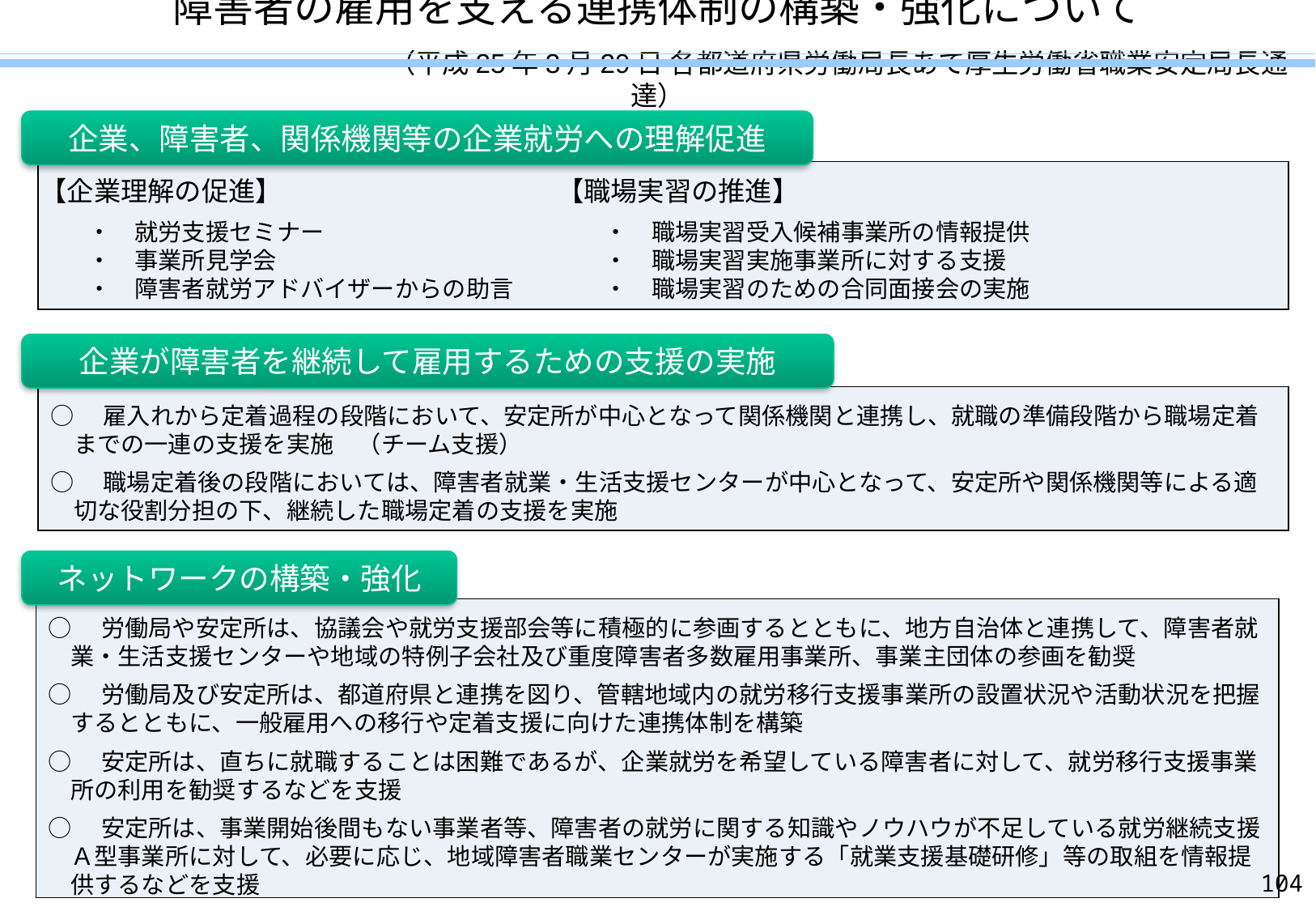

# 障害者の雇用を支える連携体制の構築・強化について 　　　　　　　　　　　　　　　　　　　　　                     　　　　　　　　　　　　　　　　　　　　　　　　　　　　　　　　　　　　　　　　　　　　　　　　　　　　　　　　　　　　　　　　　　　　　　　　　　　　　　　　　　　　　　　　　　　　　　　　　　　　　　　　　　　　　　　　　　　　　　　　　　　　　　　　　　　　　　　　　　　　　　　　　　　　　　　　　　　　　　　　　　　　　　　　　　　　　　　　　　　　　　　　　　　　　　　　　　　　　（平成25年3月29日 各都道府県労働局長あて厚生労働省職業安定局長通達）
企業、障害者、関係機関等の企業就労への理解促進

【企業理解の促進】
　　・　就労支援セミナー
　　・　事業所見学会
　　・　障害者就労アドバイザーからの助言
【職場実習の推進】
　　・　職場実習受入候補事業所の情報提供
　　・　職場実習実施事業所に対する支援
　　・　職場実習のための合同面接会の実施
企業が障害者を継続して雇用するための支援の実施
○　雇入れから定着過程の段階において、安定所が中心となって関係機関と連携し、就職の準備段階から職場定着までの一連の支援を実施　（チーム支援）
○　職場定着後の段階においては、障害者就業・生活支援センターが中心となって、安定所や関係機関等による適切な役割分担の下、継続した職場定着の支援を実施
ネットワークの構築・強化
○　労働局や安定所は、協議会や就労支援部会等に積極的に参画するとともに、地方自治体と連携して、障害者就業・生活支援センターや地域の特例子会社及び重度障害者多数雇用事業所、事業主団体の参画を勧奨
○　労働局及び安定所は、都道府県と連携を図り、管轄地域内の就労移行支援事業所の設置状況や活動状況を把握するとともに、一般雇用への移行や定着支援に向けた連携体制を構築
○　安定所は、直ちに就職することは困難であるが、企業就労を希望している障害者に対して、就労移行支援事業所の利用を勧奨するなどを支援
○　安定所は、事業開始後間もない事業者等、障害者の就労に関する知識やノウハウが不足している就労継続支援Ａ型事業所に対して、必要に応じ、地域障害者職業センターが実施する「就業支援基礎研修」等の取組を情報提供するなどを支援
104